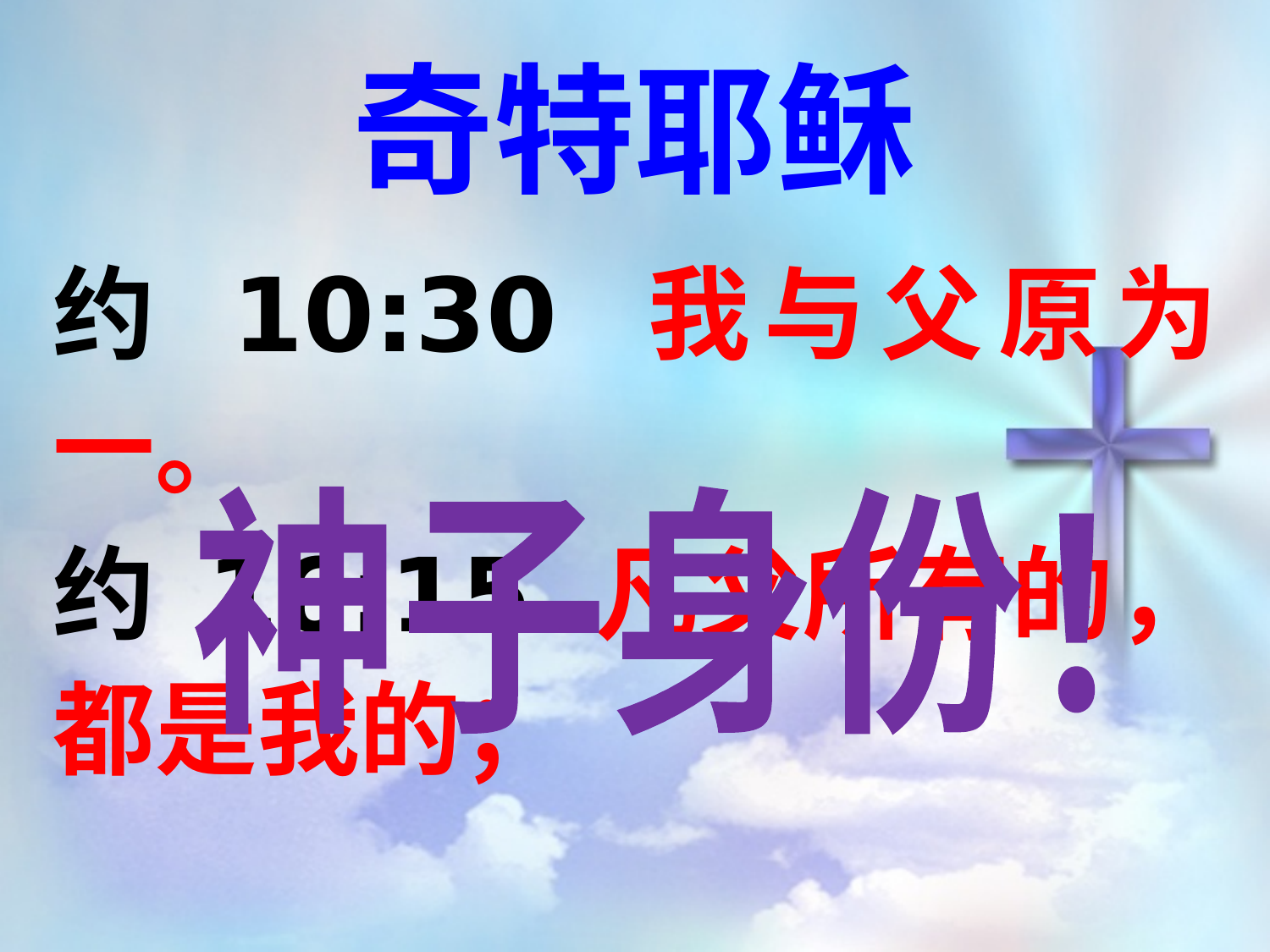

奇特耶稣
约 10:30 我与父原为一。
约 16:15 凡父所有的，都是我的；
神子身份！